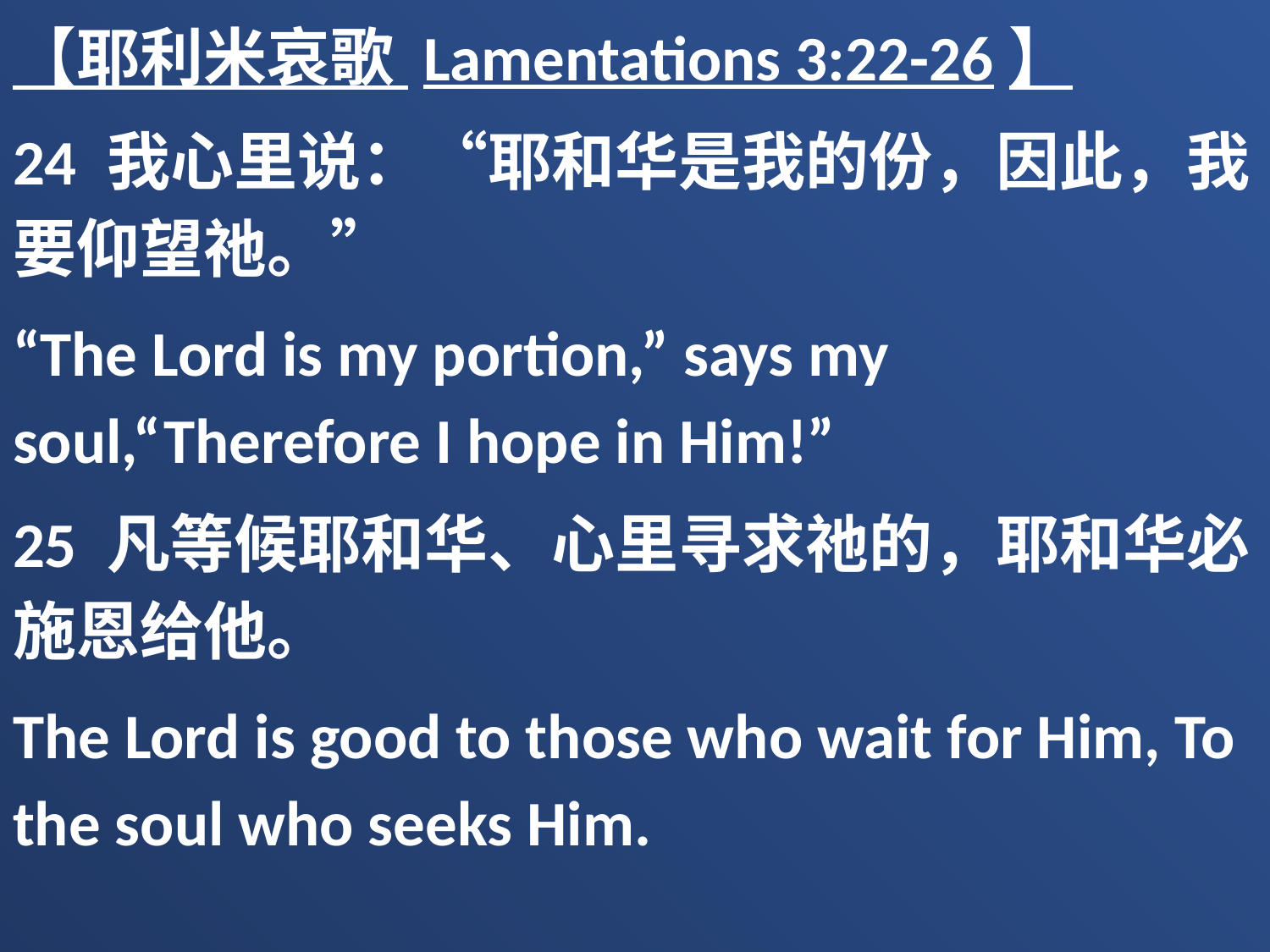

【耶利米哀歌 Lamentations 3:22-26】
24 我心里说：“耶和华是我的份，因此，我要仰望祂。”
“The Lord is my portion,” says my soul,“Therefore I hope in Him!”
25 凡等候耶和华、心里寻求祂的，耶和华必施恩给他。
The Lord is good to those who wait for Him, To the soul who seeks Him.